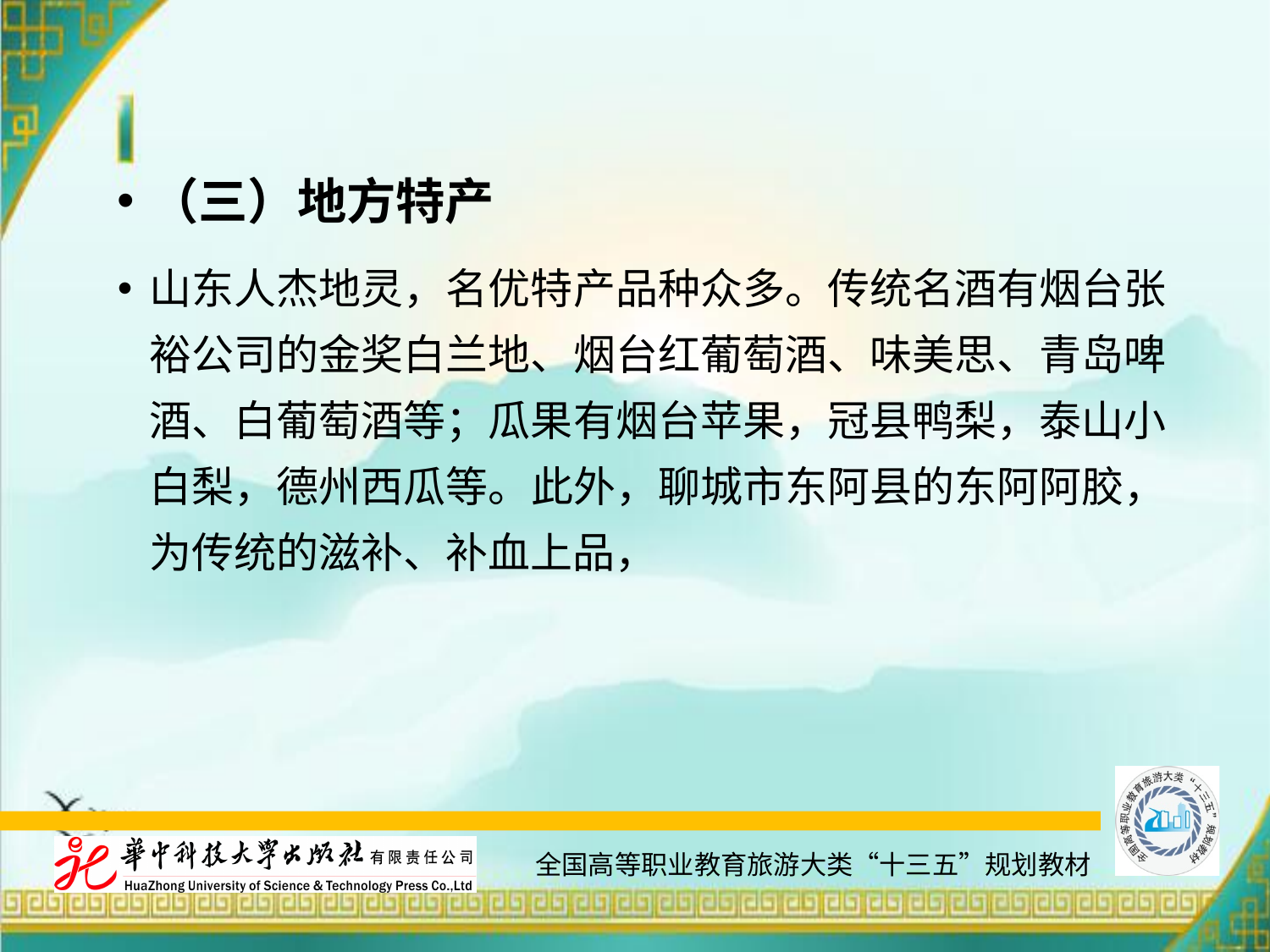

#
（三）地方特产
山东人杰地灵，名优特产品种众多。传统名酒有烟台张裕公司的金奖白兰地、烟台红葡萄酒、味美思、青岛啤酒、白葡萄酒等；瓜果有烟台苹果，冠县鸭梨，泰山小白梨，德州西瓜等。此外，聊城市东阿县的东阿阿胶，为传统的滋补、补血上品，